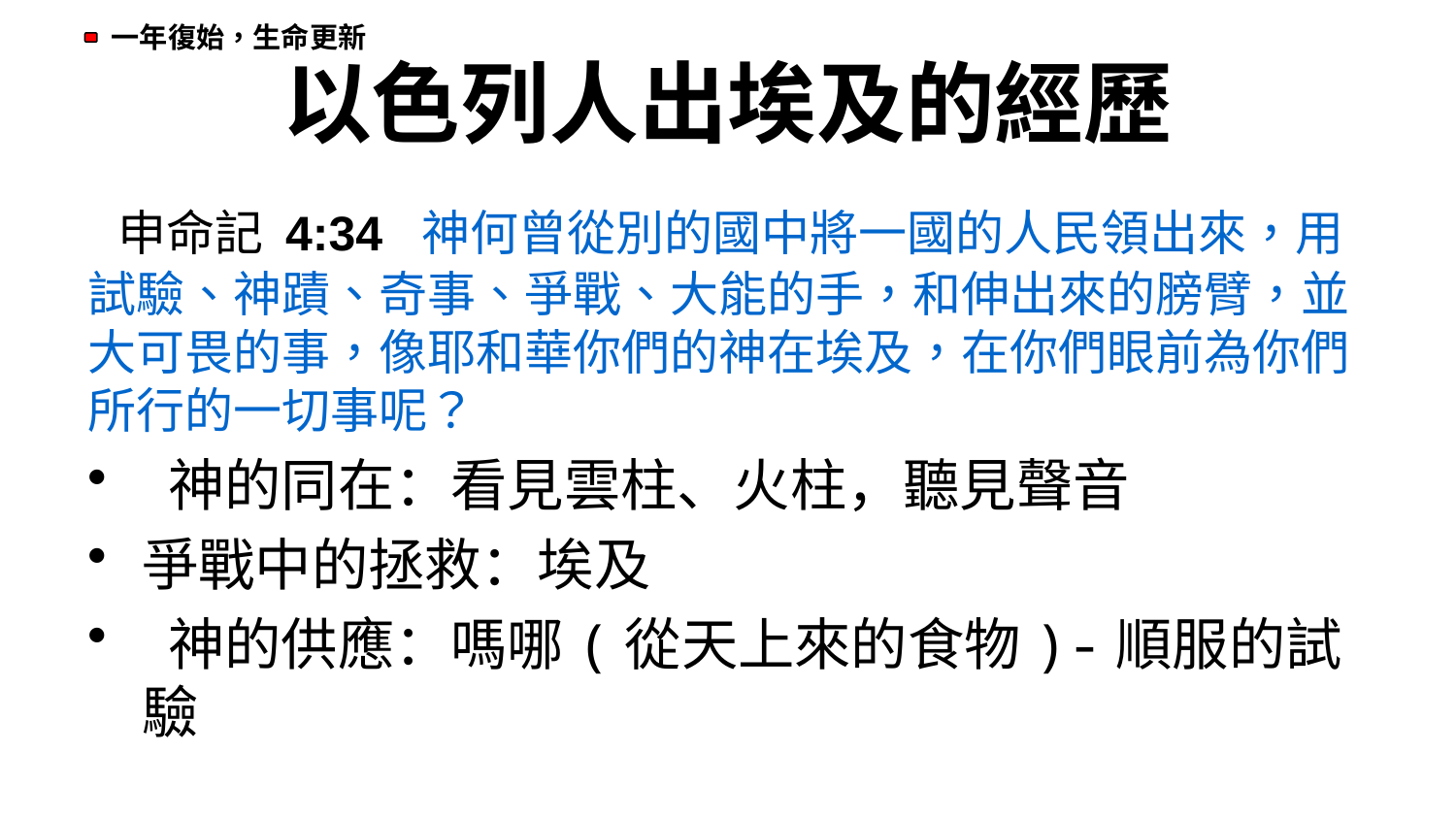

# 以色列人出埃及的經歷
 申命記 4:34  神何曾從別的國中將一國的人民領出來，用試驗、神蹟、奇事、爭戰、大能的手，和伸出來的膀臂，並大可畏的事，像耶和華你們的神在埃及，在你們眼前為你們所行的一切事呢？
 神的同在：看見雲柱、火柱，聽見聲音
爭戰中的拯救：埃及
 神的供應：嗎哪(從天上來的食物)-順服的試驗